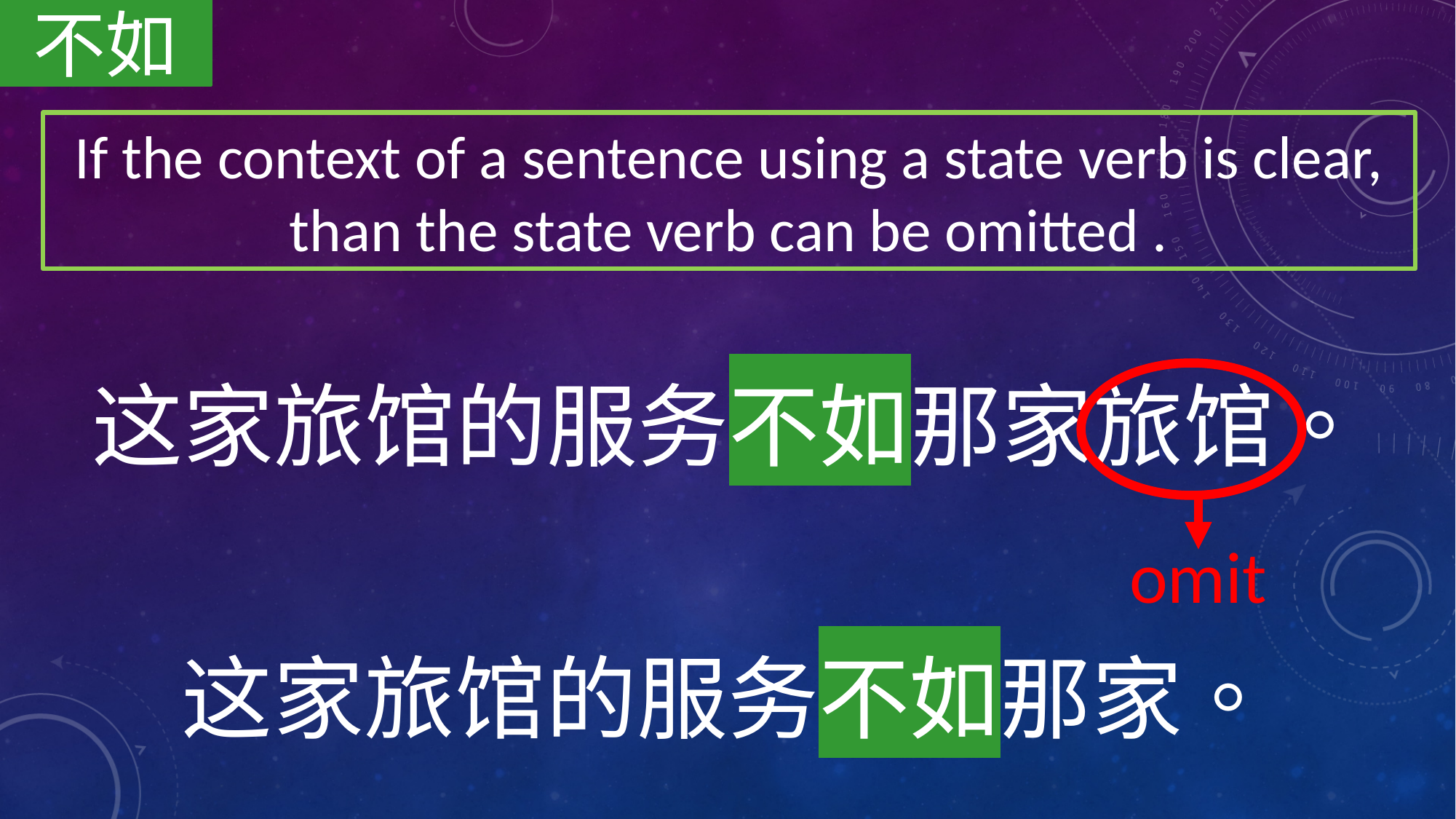

不如
If the context of a sentence using a state verb is clear, than the state verb can be omitted .

这家旅馆的服务不如那家旅馆。
omit
这家旅馆的服务不如那家。